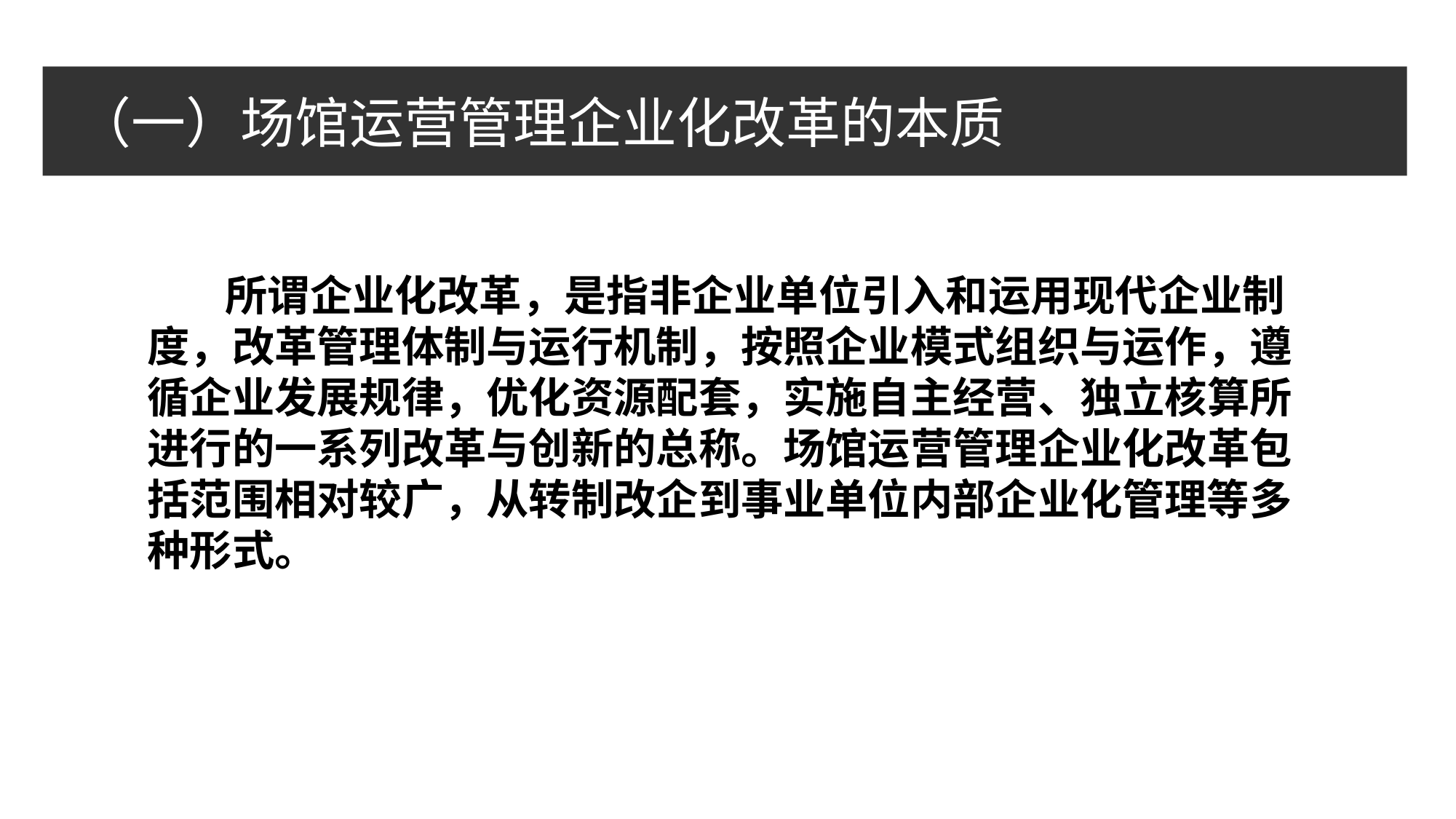

# （一）场馆运营管理企业化改革的本质
       所谓企业化改革，是指非企业单位引入和运用现代企业制度，改革管理体制与运行机制，按照企业模式组织与运作，遵循企业发展规律，优化资源配套，实施自主经营、独立核算所进行的一系列改革与创新的总称。场馆运营管理企业化改革包括范围相对较广，从转制改企到事业单位内部企业化管理等多种形式。